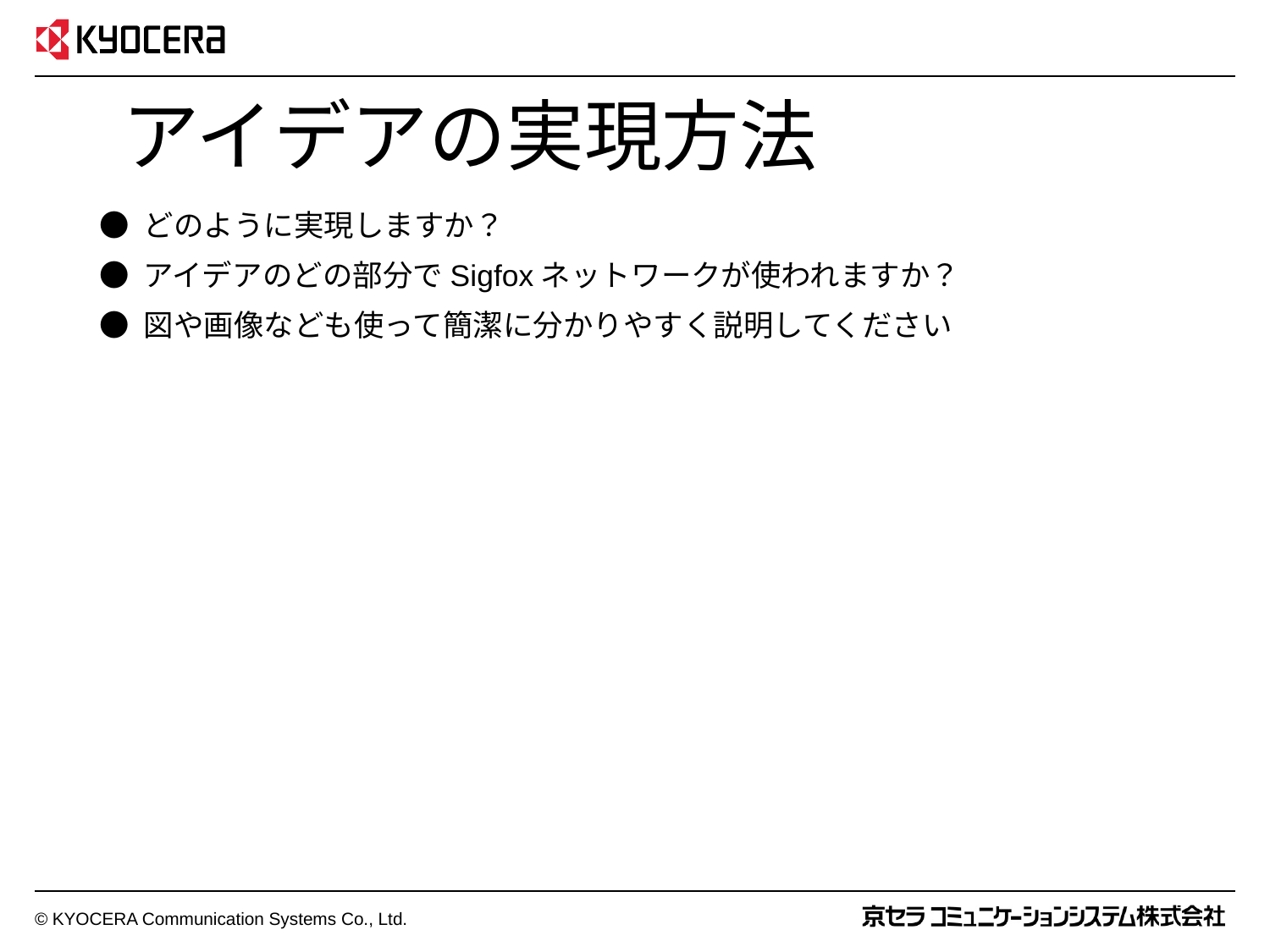

● どのように実現しますか？
● アイデアのどの部分でSigfoxネットワークが使われますか？
● 図や画像なども使って簡潔に分かりやすく説明してください